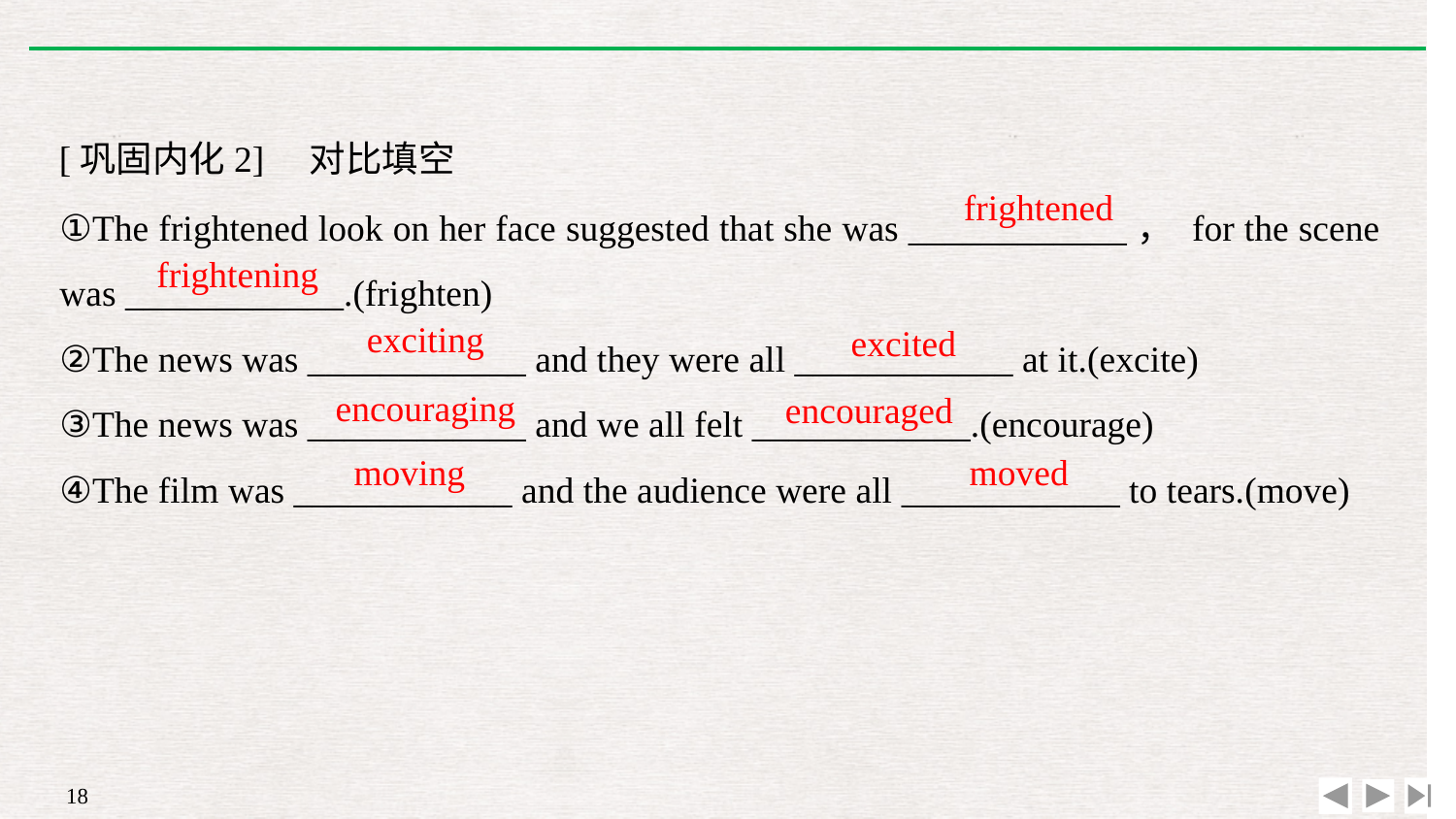

[巩固内化2]　对比填空
①The frightened look on her face suggested that she was ____________， for the scene was ____________.(frighten)
②The news was ____________ and they were all ____________ at it.(excite)
③The news was ____________ and we all felt ____________.(encourage)
④The film was ____________ and the audience were all ____________ to tears.(move)
frightened
frightening
exciting
excited
encouraging
encouraged
moved
moving